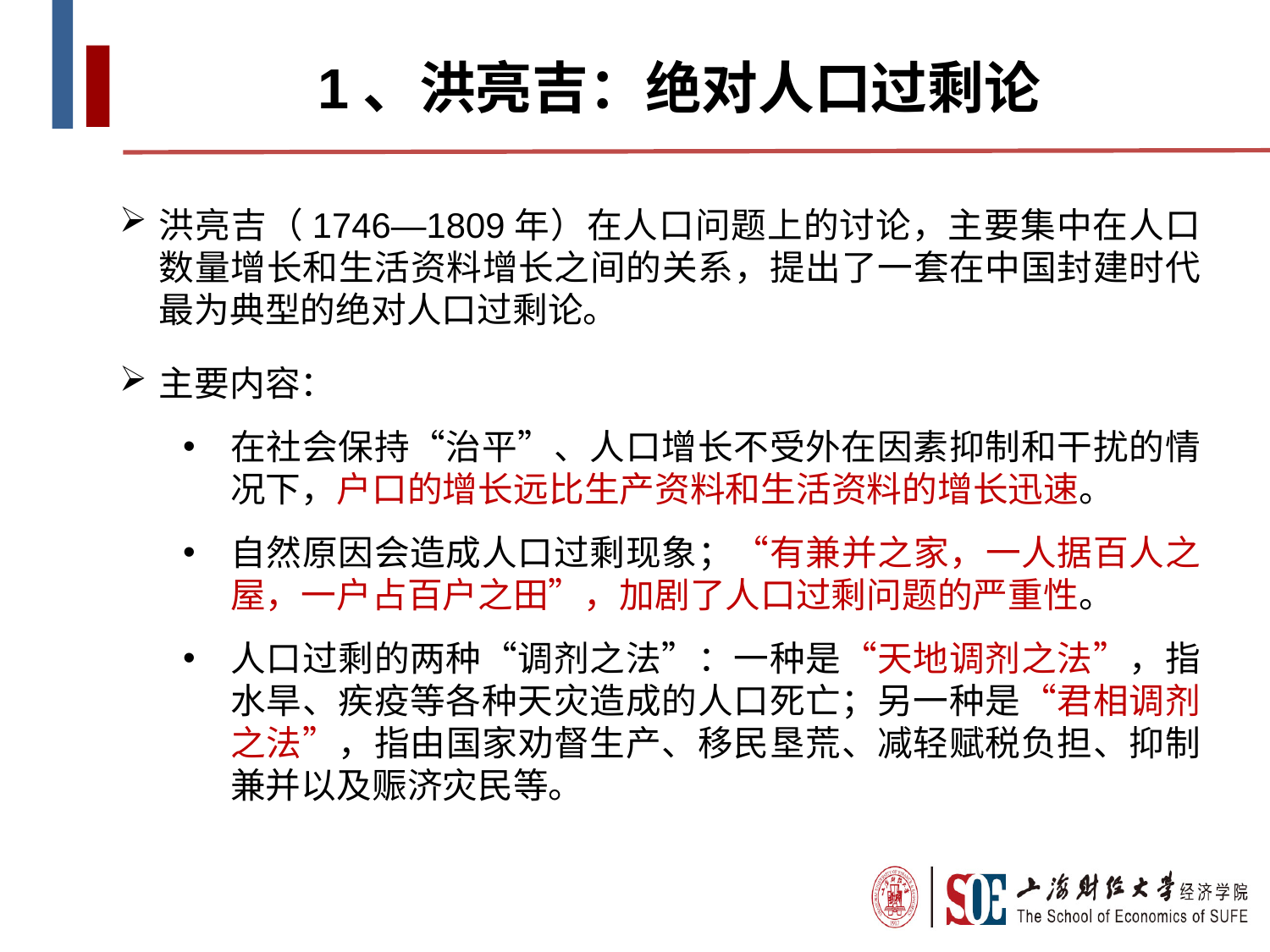

1、洪亮吉：绝对人口过剩论
洪亮吉（1746—1809年）在人口问题上的讨论，主要集中在人口数量增长和生活资料增长之间的关系，提出了一套在中国封建时代最为典型的绝对人口过剩论。
主要内容：
在社会保持“治平”、人口增长不受外在因素抑制和干扰的情况下，户口的增长远比生产资料和生活资料的增长迅速。
自然原因会造成人口过剩现象；“有兼并之家，一人据百人之屋，一户占百户之田”，加剧了人口过剩问题的严重性。
人口过剩的两种“调剂之法”：一种是“天地调剂之法”，指水旱、疾疫等各种天灾造成的人口死亡；另一种是“君相调剂之法”，指由国家劝督生产、移民垦荒、减轻赋税负担、抑制兼并以及赈济灾民等。